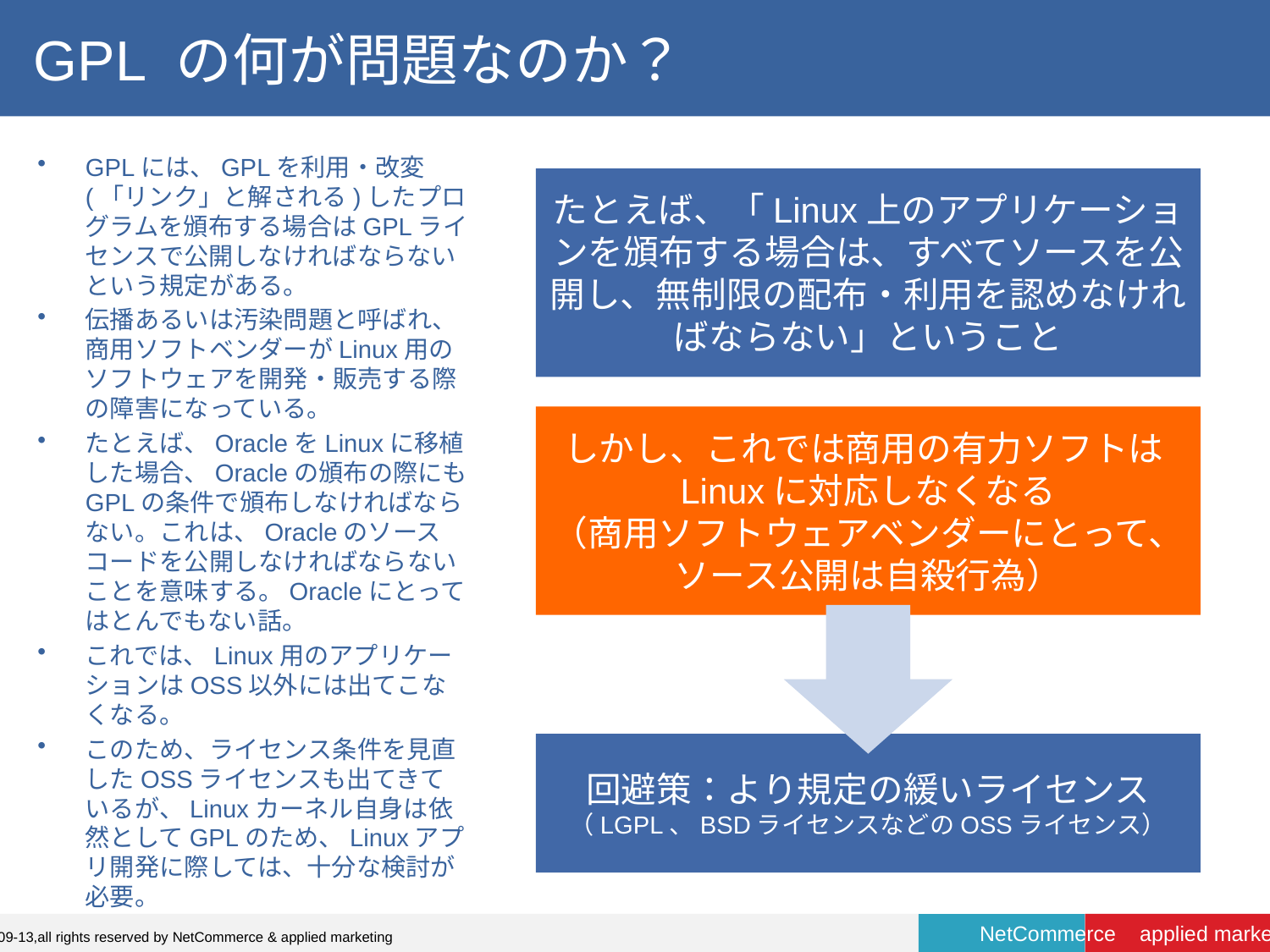

# GPL の何が問題なのか？
GPLには、GPLを利用・改変(「リンク」と解される)したプログラムを頒布する場合はGPLライセンスで公開しなければならないという規定がある。
伝播あるいは汚染問題と呼ばれ、商用ソフトベンダーがLinux用のソフトウェアを開発・販売する際の障害になっている。
たとえば、OracleをLinuxに移植した場合、Oracleの頒布の際にもGPLの条件で頒布しなければならない。これは、Oracleのソースコードを公開しなければならないことを意味する。Oracleにとってはとんでもない話。
これでは、Linux用のアプリケーションはOSS以外には出てこなくなる。
このため、ライセンス条件を見直したOSSライセンスも出てきているが、Linuxカーネル自身は依然としてGPLのため、Linuxアプリ開発に際しては、十分な検討が必要。
たとえば、「Linux上のアプリケーションを頒布する場合は、すべてソースを公開し、無制限の配布・利用を認めなければならない」ということ
しかし、これでは商用の有力ソフトはLinuxに対応しなくなる
（商用ソフトウェアベンダーにとって、ソース公開は自殺行為）

回避策：より規定の緩いライセンス
（LGPL、BSDライセンスなどのOSSライセンス）